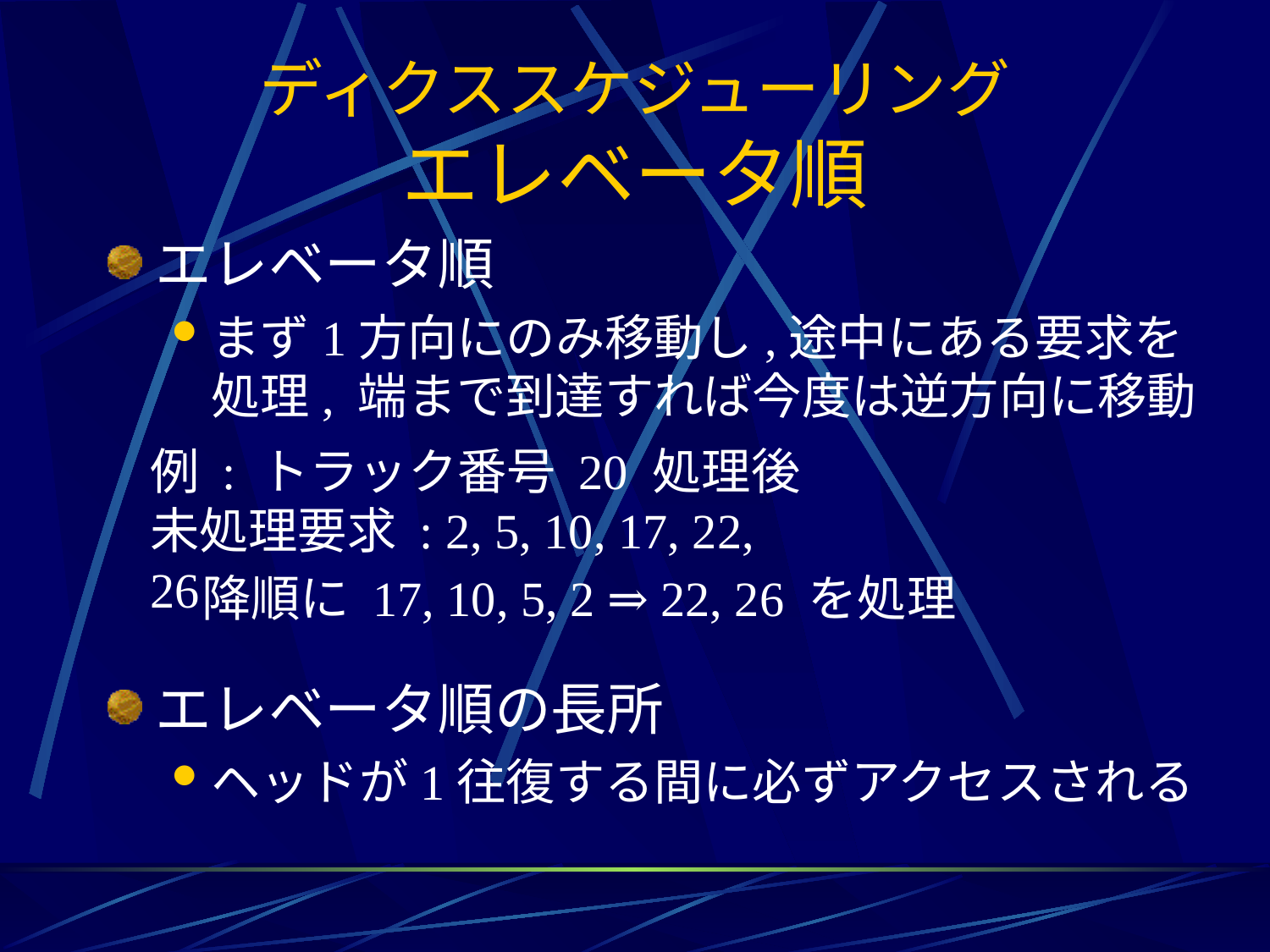

# ディクススケジューリング エレベータ順
エレベータ順
まず1方向にのみ移動し,途中にある要求を処理, 端まで到達すれば今度は逆方向に移動

エレベータ順の長所
ヘッドが1往復する間に必ずアクセスされる
例 : トラック番号 20 処理後
未処理要求 : 2, 5, 10, 17, 22, 26
降順に 17, 10, 5, 2 ⇒ 22, 26 を処理